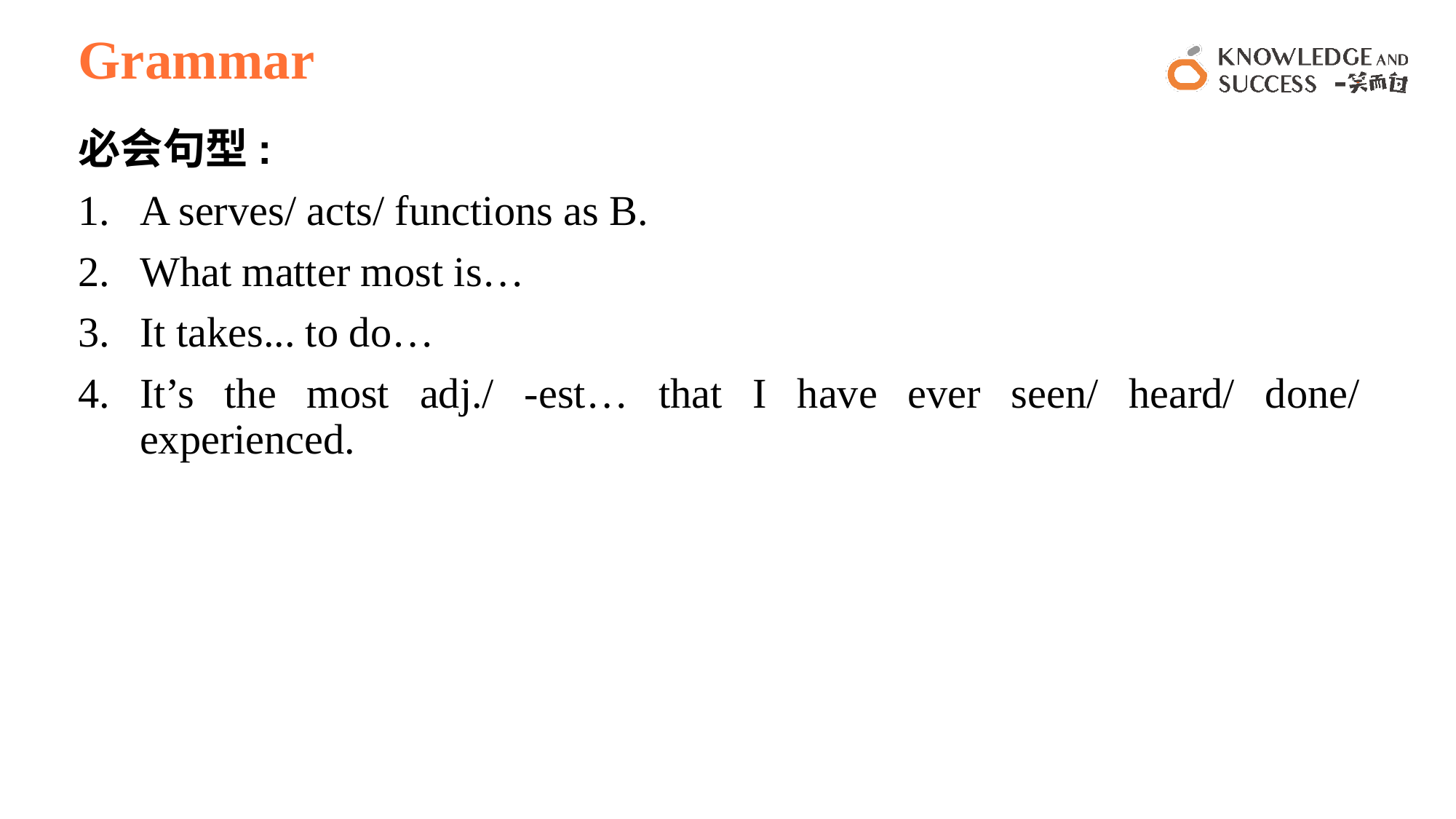

# Grammar
必会句型:
A serves/ acts/ functions as B.
What matter most is…
It takes... to do…
It’s the most adj./ -est… that I have ever seen/ heard/ done/ experienced.